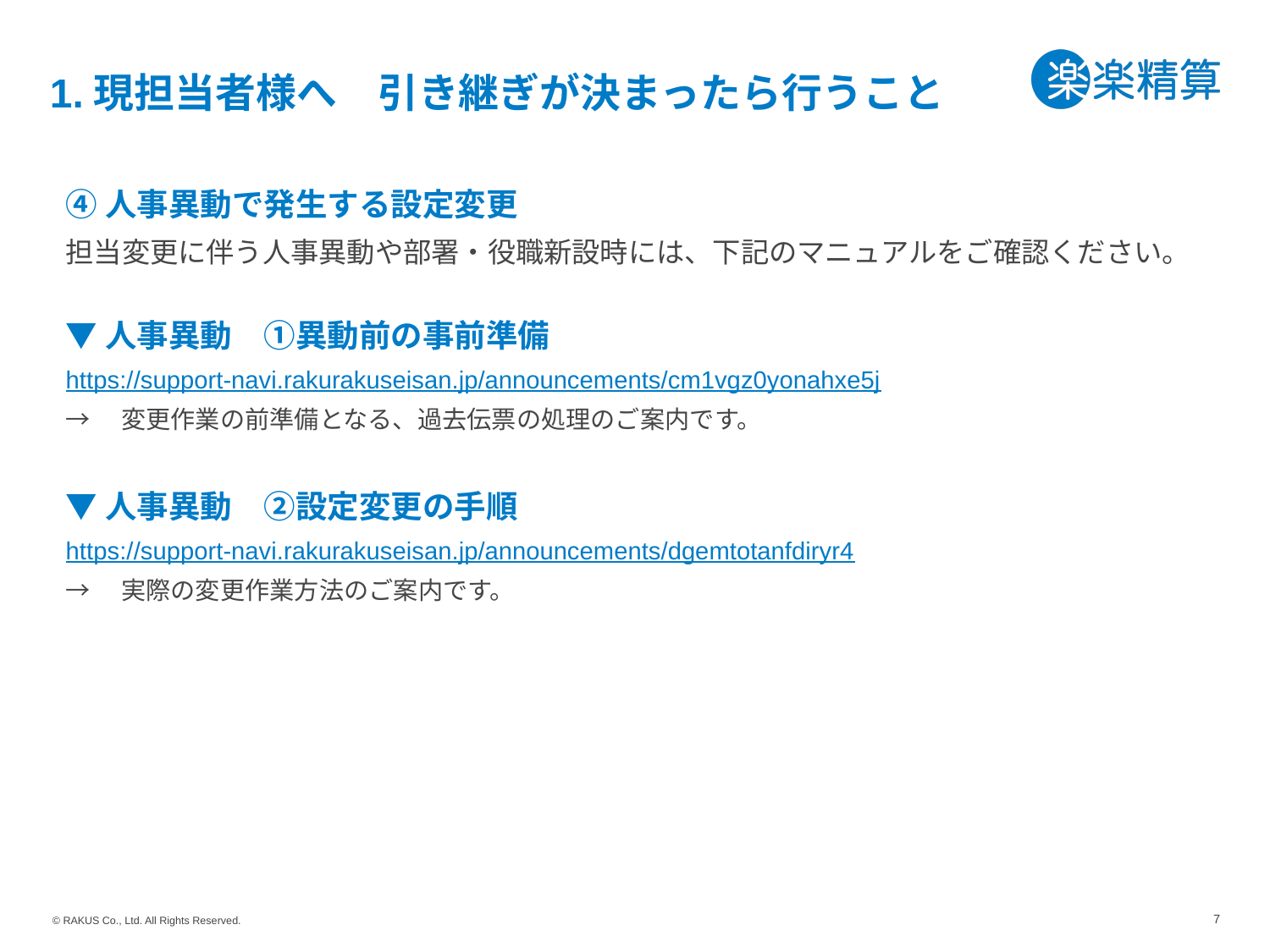

# 1.現担当者様へ　引き継ぎが決まったら行うこと
④人事異動で発生する設定変更
担当変更に伴う人事異動や部署・役職新設時には、下記のマニュアルをご確認ください。

▼人事異動　①異動前の事前準備
https://support-navi.rakurakuseisan.jp/announcements/cm1vgz0yonahxe5j
→　変更作業の前準備となる、過去伝票の処理のご案内です。

▼人事異動　②設定変更の手順
https://support-navi.rakurakuseisan.jp/announcements/dgemtotanfdiryr4
→　実際の変更作業方法のご案内です。
7